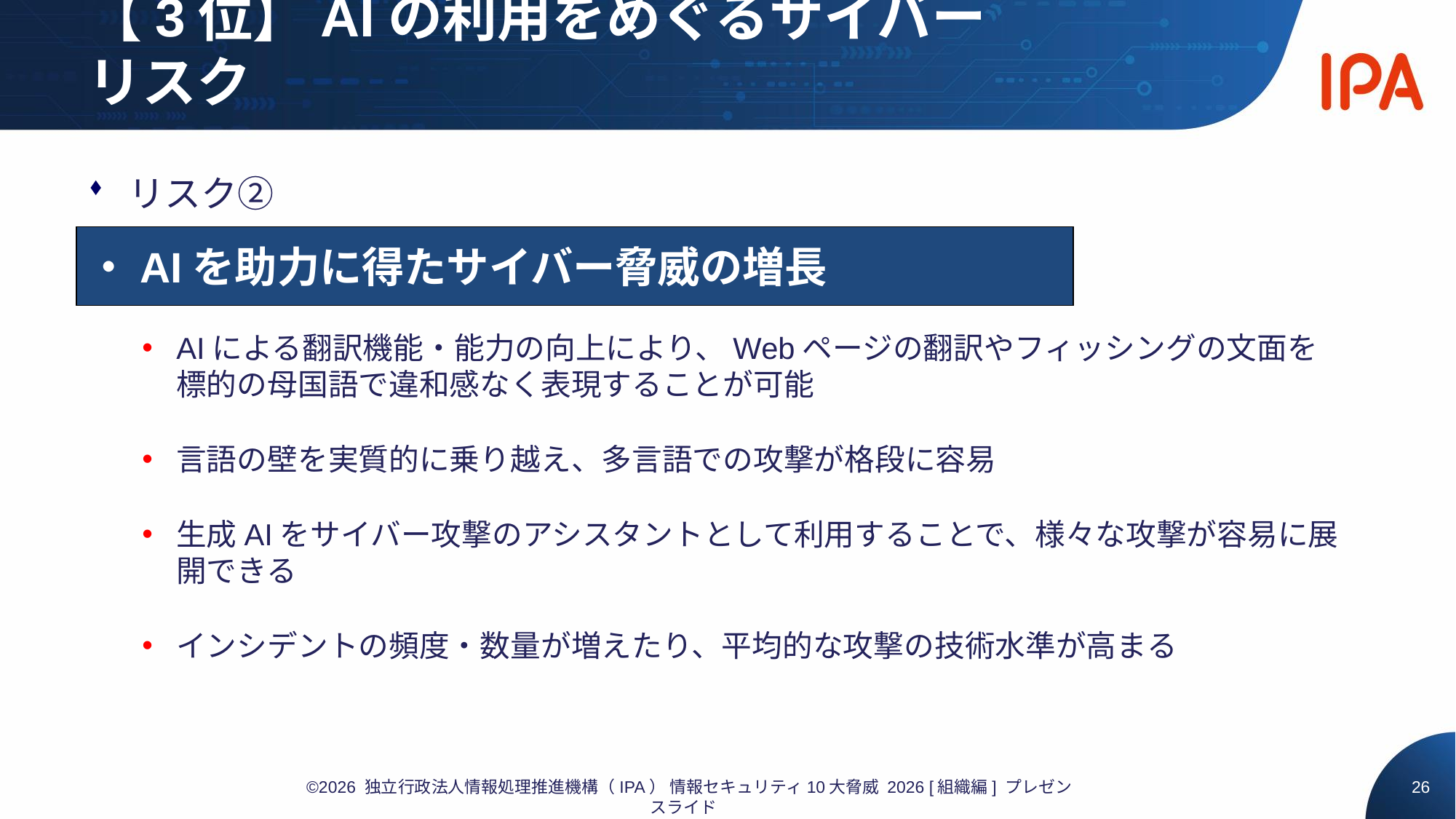

# 【3位】AIの利用をめぐるサイバーリスク
リスク②

AIによる翻訳機能・能力の向上により、Webページの翻訳やフィッシングの文面を
標的の母国語で違和感なく表現することが可能

言語の壁を実質的に乗り越え、多言語での攻撃が格段に容易

生成AIをサイバー攻撃のアシスタントとして利用することで、様々な攻撃が容易に展開できる

インシデントの頻度・数量が増えたり、平均的な攻撃の技術水準が高まる

・AIを助力に得たサイバー脅威の増長
26
©2026 独立行政法人情報処理推進機構（IPA） 情報セキュリティ10大脅威 2026 [組織編] プレゼンスライド